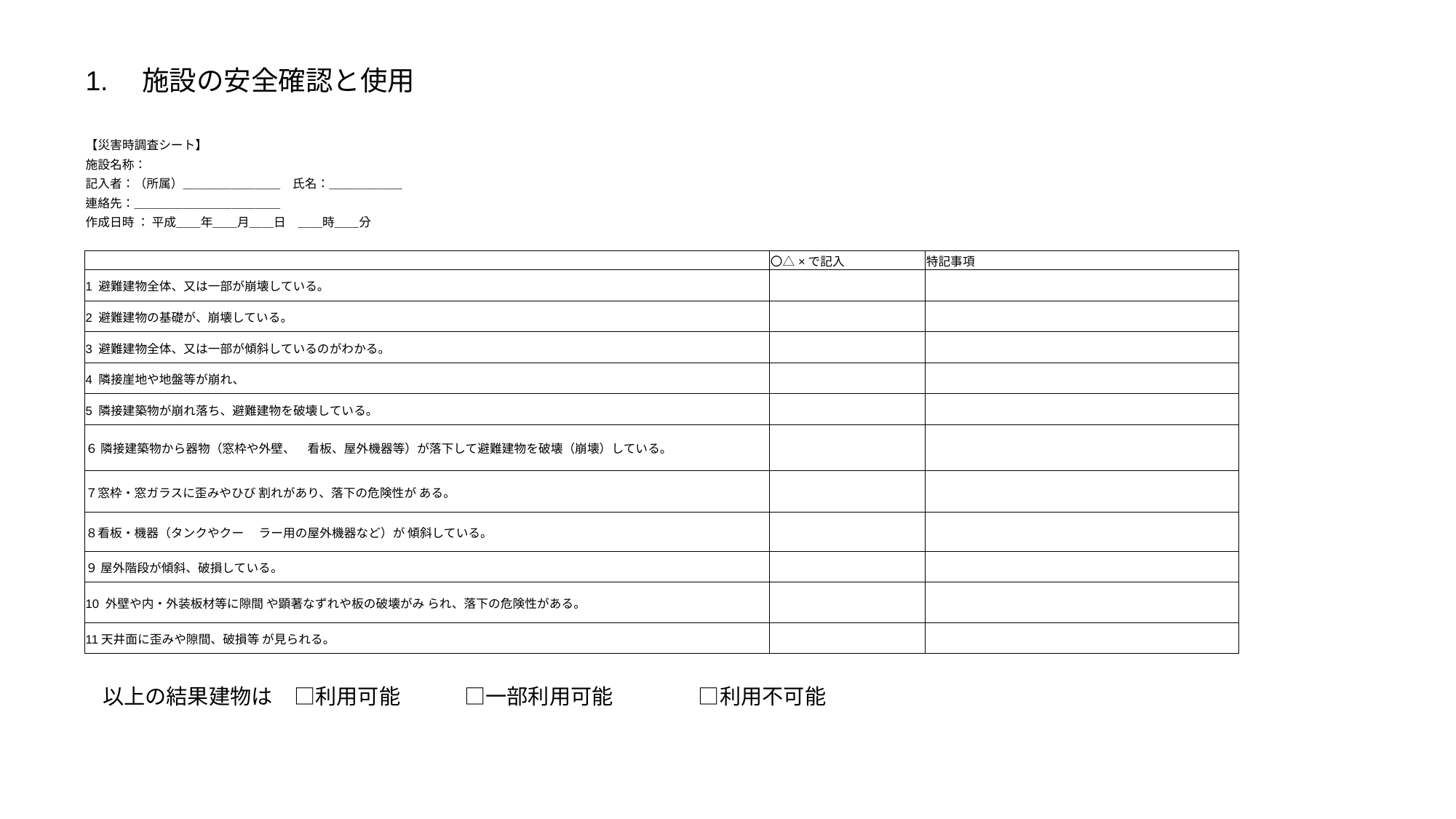

1.　施設の安全確認と使用
| 【災害時調査シート】 |  |  |
| --- | --- | --- |
| 施設名称： |  |  |
| 記入者：（所属）＿＿＿＿＿＿＿＿　氏名：＿＿＿＿＿＿ |  |  |
| 連絡先：＿＿＿＿＿＿＿＿＿＿＿＿ |  |  |
| 作成日時 ： 平成＿＿年＿＿月＿＿日　＿＿時＿＿分 |  |  |
|  |  |  |
|  | 〇△×で記入 | 特記事項 |
| 1 避難建物全体、又は一部が崩壊している。 |  |  |
| 2 避難建物の基礎が、崩壊している。 |  |  |
| 3 避難建物全体、又は一部が傾斜しているのがわかる。 |  |  |
| 4 隣接崖地や地盤等が崩れ、 |  |  |
| 5 隣接建築物が崩れ落ち、避難建物を破壊している。 |  |  |
| ６ 隣接建築物から器物（窓枠や外壁、　看板、屋外機器等）が落下して避難建物を破壊（崩壊）している。 |  |  |
| ７窓枠・窓ガラスに歪みやひび 割れがあり、落下の危険性が ある。 |  |  |
| ８看板・機器（タンクやクー　 ラー用の屋外機器など）が 傾斜している。 |  |  |
| ９ 屋外階段が傾斜、破損している。 |  |  |
| 10 外壁や内・外装板材等に隙間 や顕著なずれや板の破壊がみ られ、落下の危険性がある。 |  |  |
| 11天井面に歪みや隙間、破損等 が見られる。 |  |  |
以上の結果建物は　□利用可能　　　□一部利用可能　　　　□利用不可能